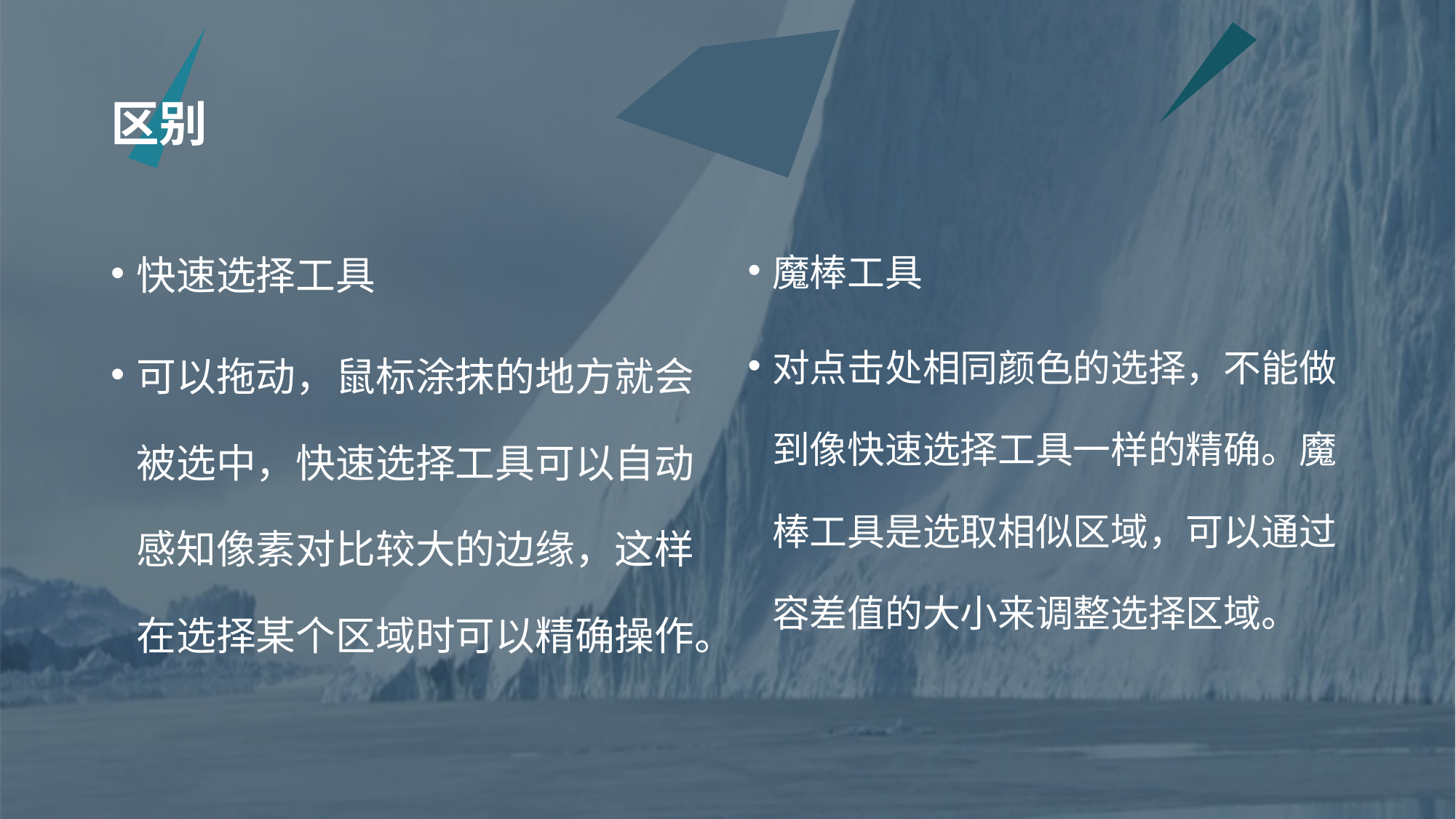

区别
快速选择工具
可以拖动，鼠标涂抹的地方就会被选中，快速选择工具可以自动感知像素对比较大的边缘，这样在选择某个区域时可以精确操作。

魔棒工具
对点击处相同颜色的选择，不能做到像快速选择工具一样的精确。魔棒工具是选取相似区域，可以通过容差值的大小来调整选择区域。